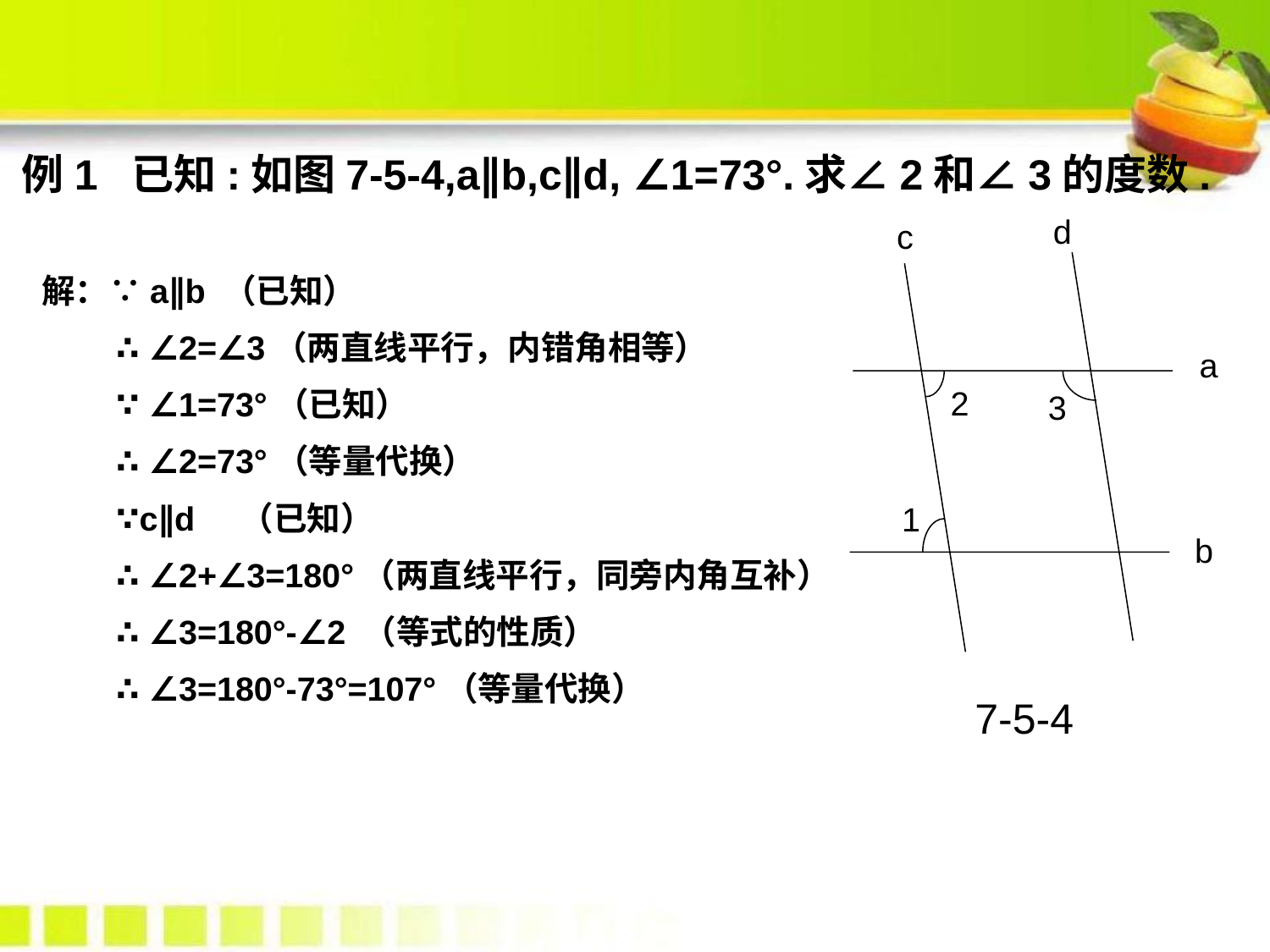

例1  已知:如图7-5-4,a∥b,c∥d, ∠1=73°.求∠2和∠3的度数.
d
c

a
2
3
1
b
7-5-4
解：∵a∥b （已知）
        ∴ ∠2=∠3（两直线平行，内错角相等）
        ∵ ∠1=73°（已知）
        ∴ ∠2=73°（等量代换）
        ∵c∥d    （已知）
        ∴ ∠2+∠3=180°（两直线平行，同旁内角互补）
        ∴ ∠3=180°-∠2 （等式的性质）
        ∴ ∠3=180°-73°=107°（等量代换）